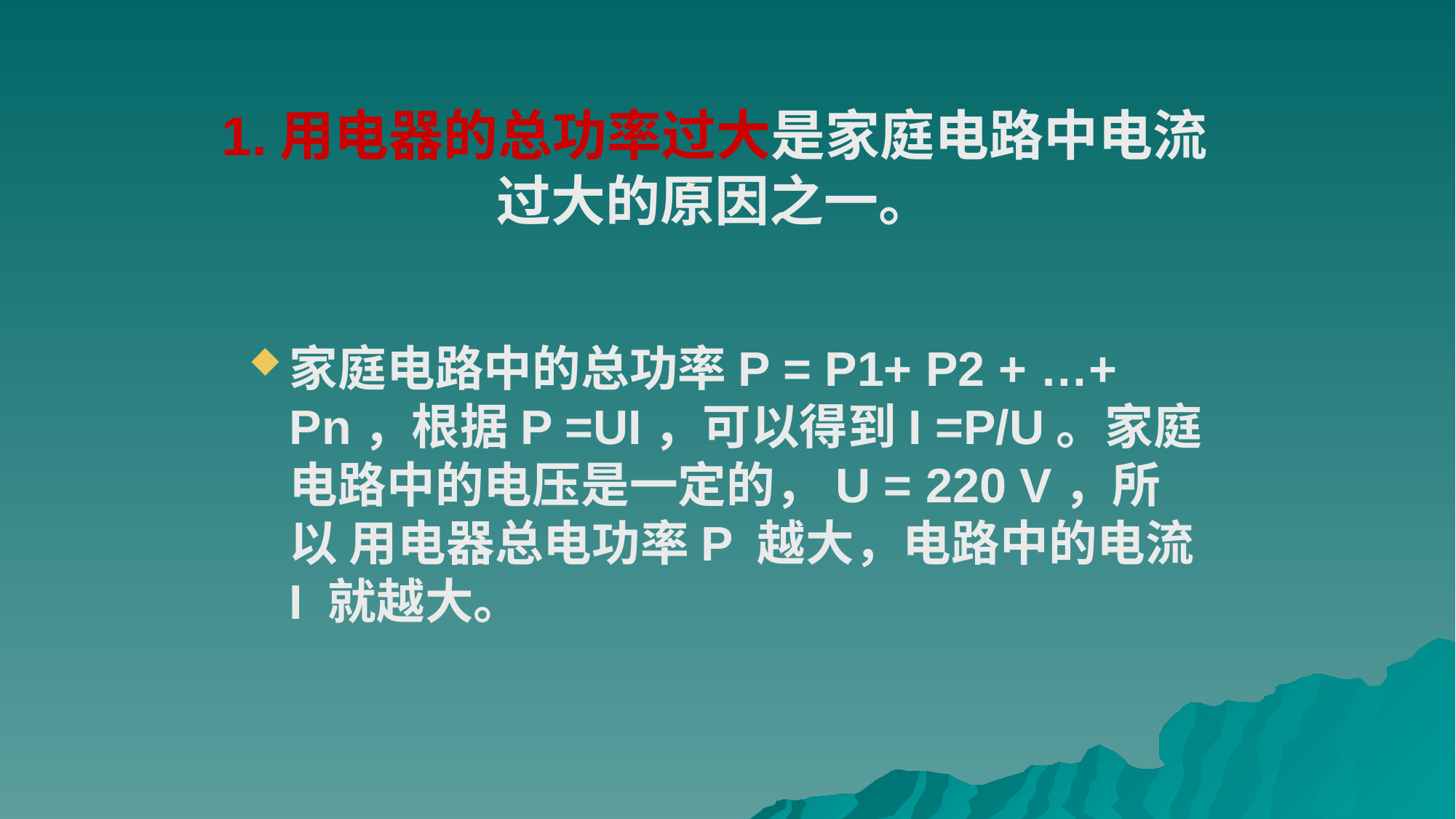

# 1.用电器的总功率过大是家庭电路中电流过大的原因之一。
家庭电路中的总功率P = P1+ P2 + …+ Pn，根据P =UI，可以得到I =P/U。家庭电路中的电压是一定的，U = 220 V，所以 用电器总电功率P 越大，电路中的电流 I 就越大。